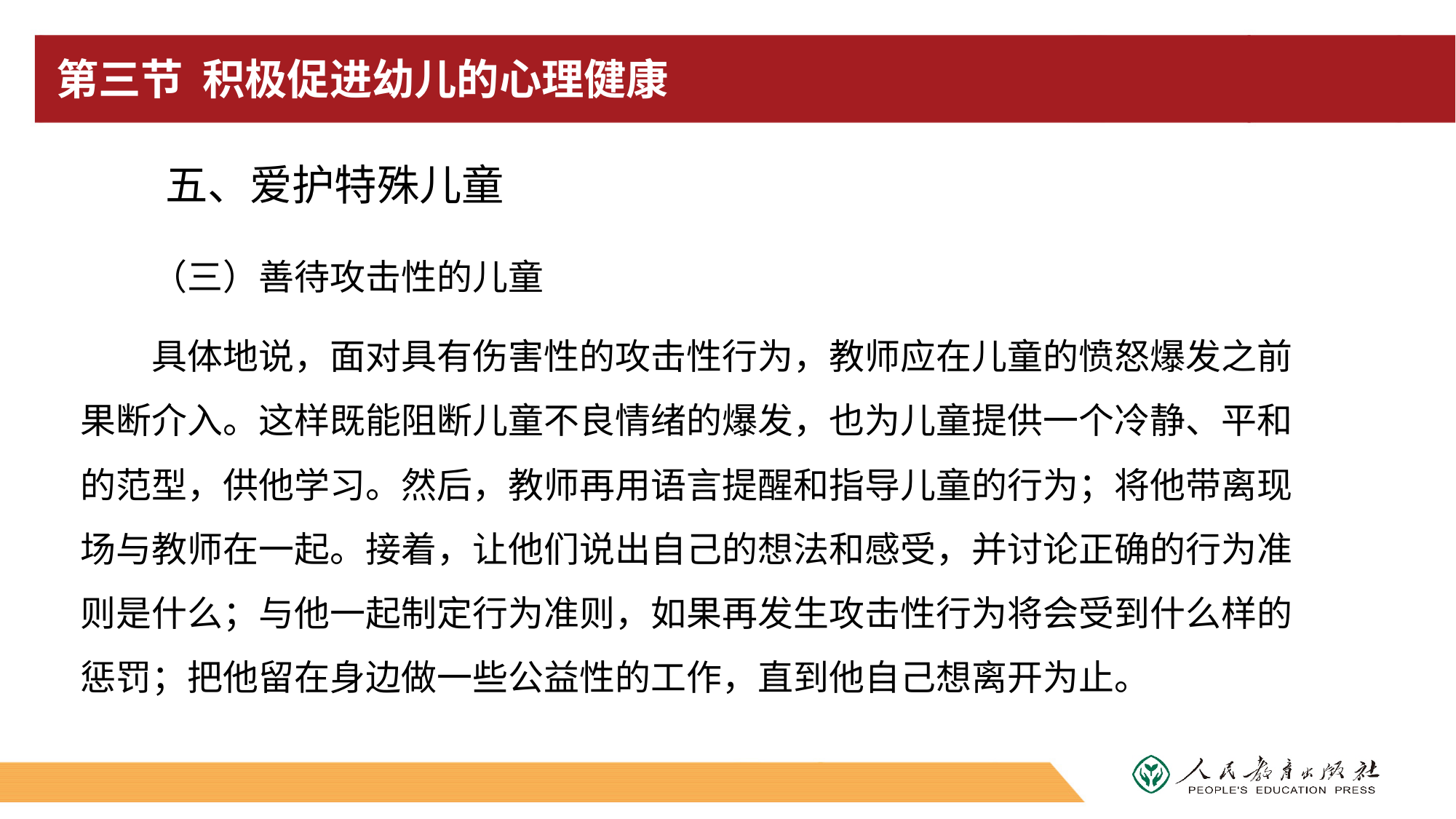

# 第三节  积极促进幼儿的心理健康
五、爱护特殊儿童
（三）善待攻击性的儿童
具体地说，面对具有伤害性的攻击性行为，教师应在儿童的愤怒爆发之前果断介入。这样既能阻断儿童不良情绪的爆发，也为儿童提供一个冷静、平和的范型，供他学习。然后，教师再用语言提醒和指导儿童的行为；将他带离现场与教师在一起。接着，让他们说出自己的想法和感受，并讨论正确的行为准则是什么；与他一起制定行为准则，如果再发生攻击性行为将会受到什么样的惩罚；把他留在身边做一些公益性的工作，直到他自己想离开为止。